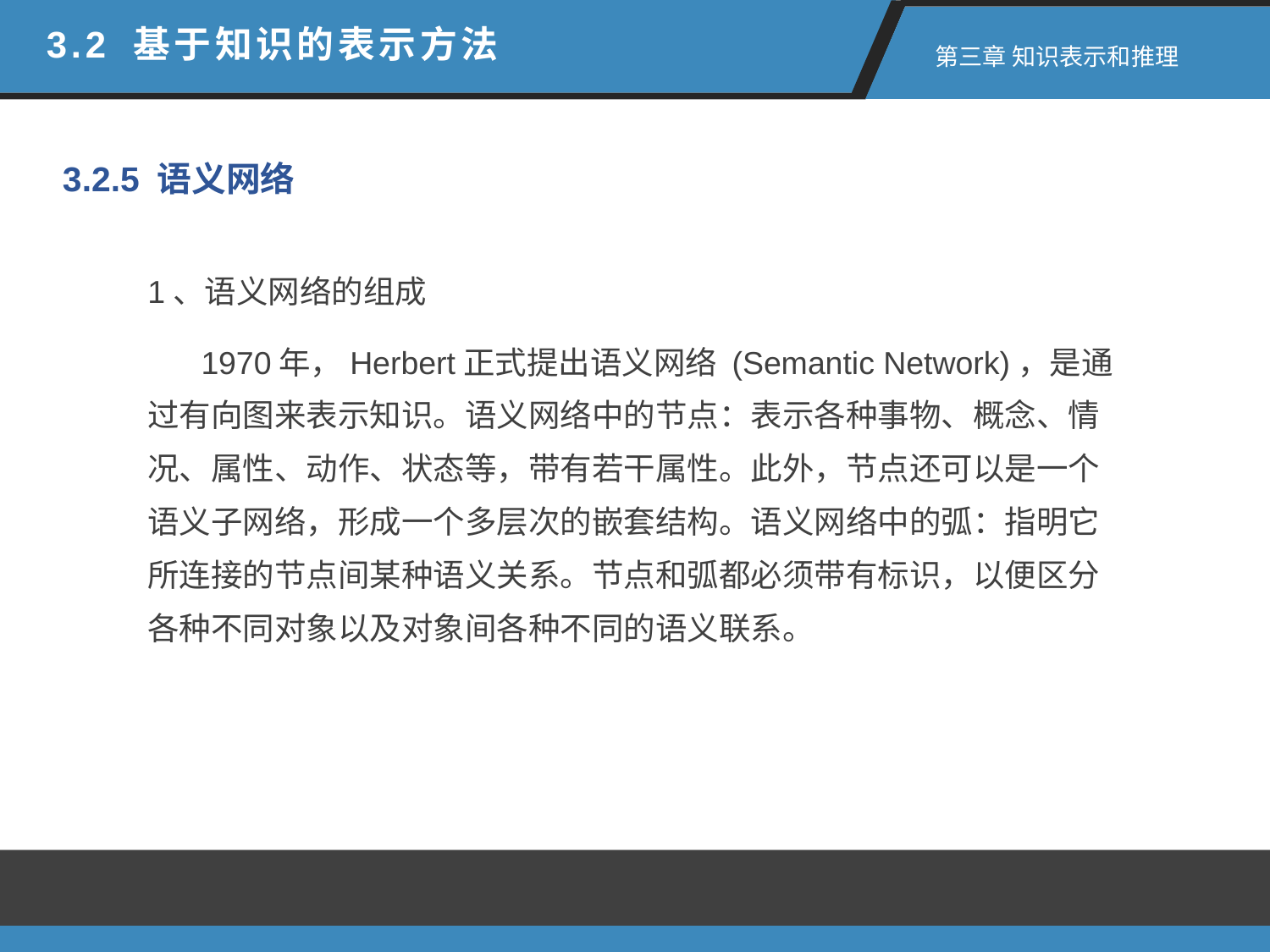

3.2 基于知识的表示方法
  第三章 知识表示和推理
3.2.5 语义网络
1、语义网络的组成
      1970年，Herbert正式提出语义网络 (Semantic Network)，是通过有向图来表示知识。语义网络中的节点：表示各种事物、概念、情况、属性、动作、状态等，带有若干属性。此外，节点还可以是一个语义子网络，形成一个多层次的嵌套结构。语义网络中的弧：指明它所连接的节点间某种语义关系。节点和弧都必须带有标识，以便区分各种不同对象以及对象间各种不同的语义联系。